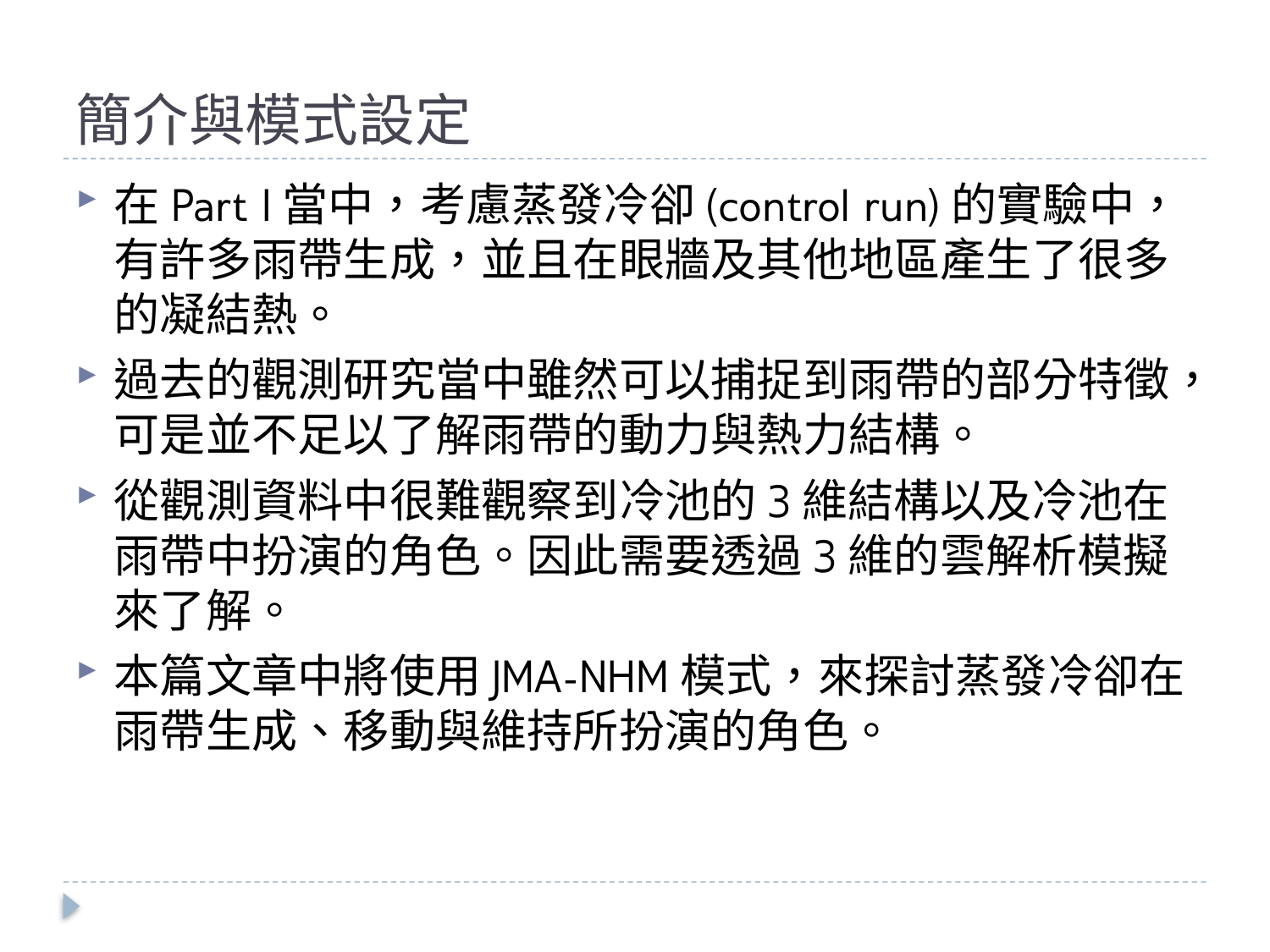

# 簡介與模式設定
在Part I當中，考慮蒸發冷卻(control run)的實驗中，有許多雨帶生成，並且在眼牆及其他地區產生了很多的凝結熱。
過去的觀測研究當中雖然可以捕捉到雨帶的部分特徵，可是並不足以了解雨帶的動力與熱力結構。
從觀測資料中很難觀察到冷池的3維結構以及冷池在雨帶中扮演的角色。因此需要透過3維的雲解析模擬來了解。
本篇文章中將使用JMA-NHM模式，來探討蒸發冷卻在雨帶生成、移動與維持所扮演的角色。